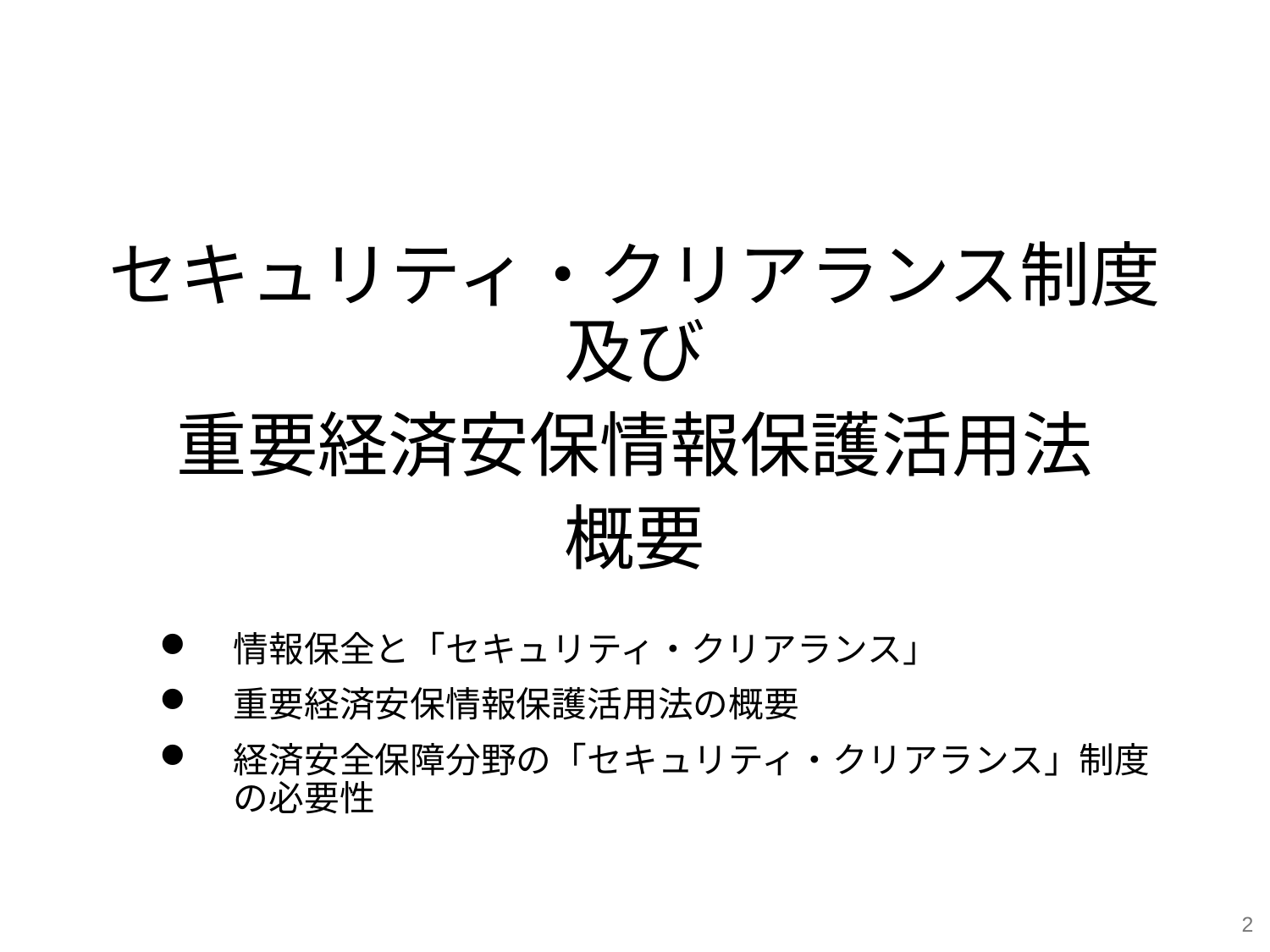

セキュリティ・クリアランス制度及び
重要経済安保情報保護活用法
概要
情報保全と「セキュリティ・クリアランス」
情報保全と「セキュリティ・クリアランス」
重要経済安保情報保護活用法の概要
経済安全保障分野の「セキュリティ・クリアランス」制度の必要性
2